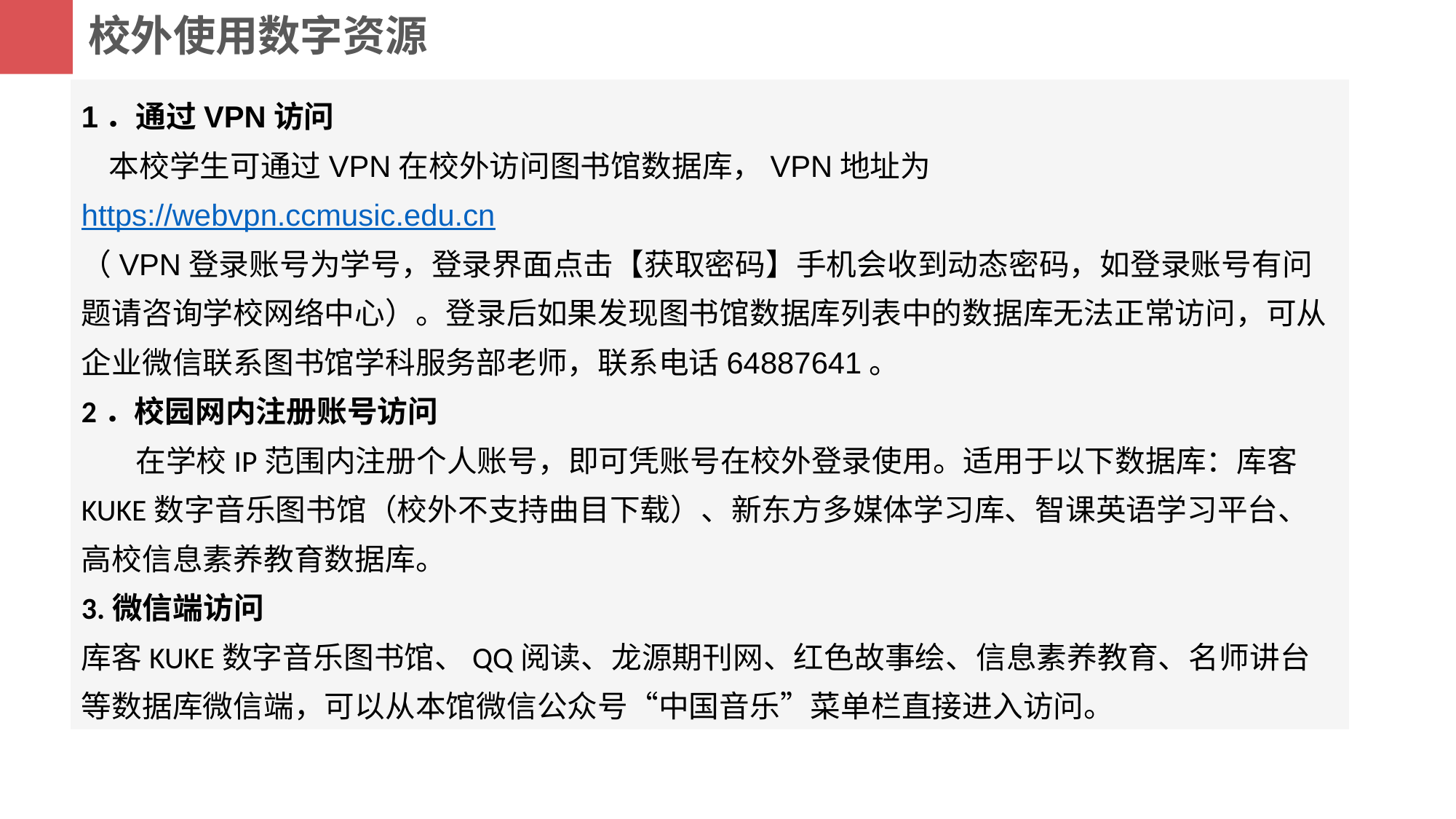

校外使用数字资源
1．通过VPN访问
   本校学生可通过VPN在校外访问图书馆数据库，VPN地址为https://webvpn.ccmusic.edu.cn
（VPN登录账号为学号，登录界面点击【获取密码】手机会收到动态密码，如登录账号有问题请咨询学校网络中心）。登录后如果发现图书馆数据库列表中的数据库无法正常访问，可从企业微信联系图书馆学科服务部老师，联系电话64887641。
2．校园网内注册账号访问
       在学校IP范围内注册个人账号，即可凭账号在校外登录使用。适用于以下数据库：库客KUKE数字音乐图书馆（校外不支持曲目下载）、新东方多媒体学习库、智课英语学习平台、高校信息素养教育数据库。
3.微信端访问
库客KUKE数字音乐图书馆、QQ阅读、龙源期刊网、红色故事绘、信息素养教育、名师讲台等数据库微信端，可以从本馆微信公众号“中国音乐”菜单栏直接进入访问。